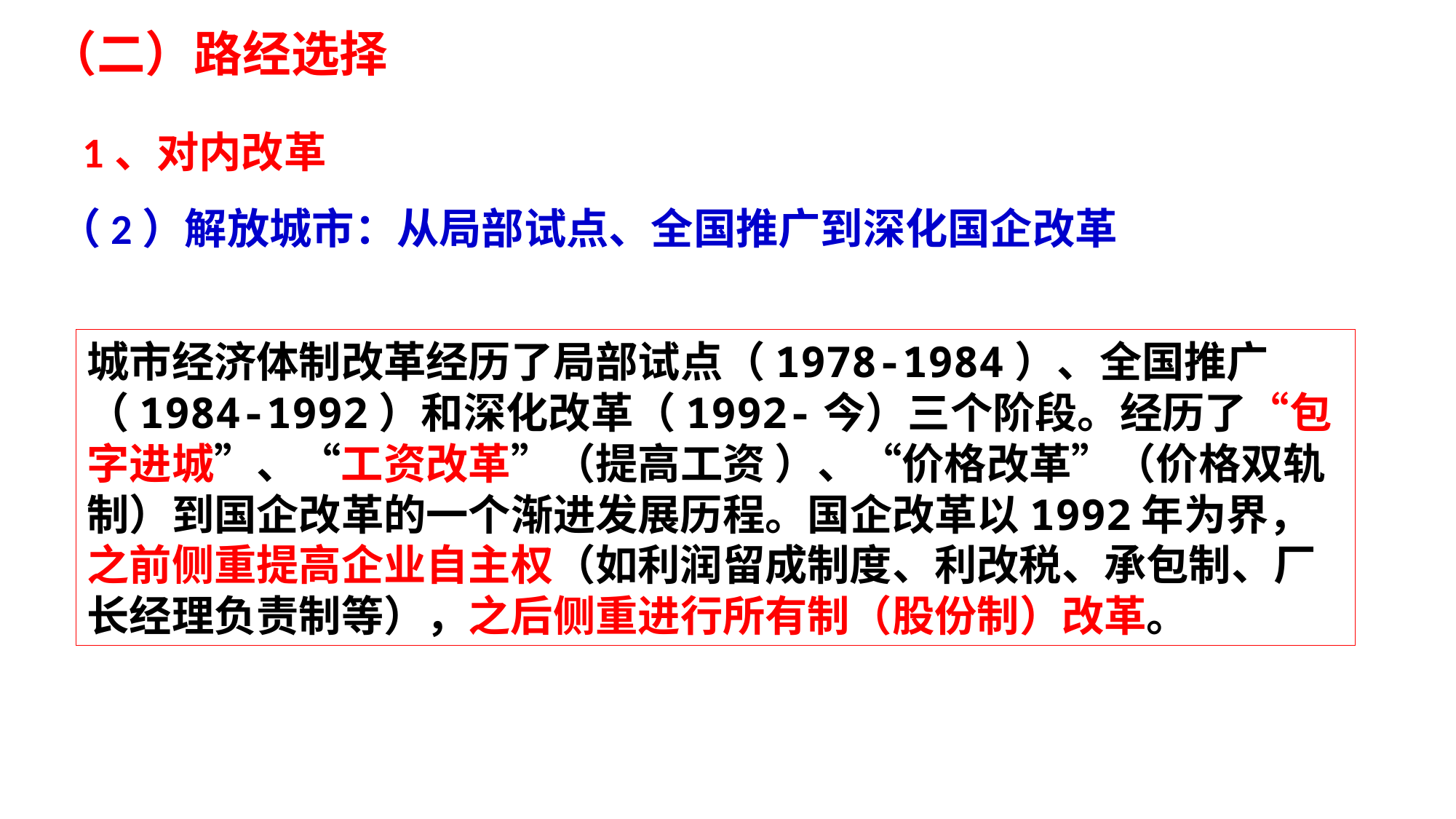

（二）路经选择
1、对内改革
（2）解放城市：从局部试点、全国推广到深化国企改革
城市经济体制改革经历了局部试点（1978-1984）、全国推广（1984-1992）和深化改革（1992-今）三个阶段。经历了“包字进城”、“工资改革”（提高工资 ）、“价格改革”（价格双轨制）到国企改革的一个渐进发展历程。国企改革以1992年为界，之前侧重提高企业自主权（如利润留成制度、利改税、承包制、厂长经理负责制等），之后侧重进行所有制（股份制）改革。